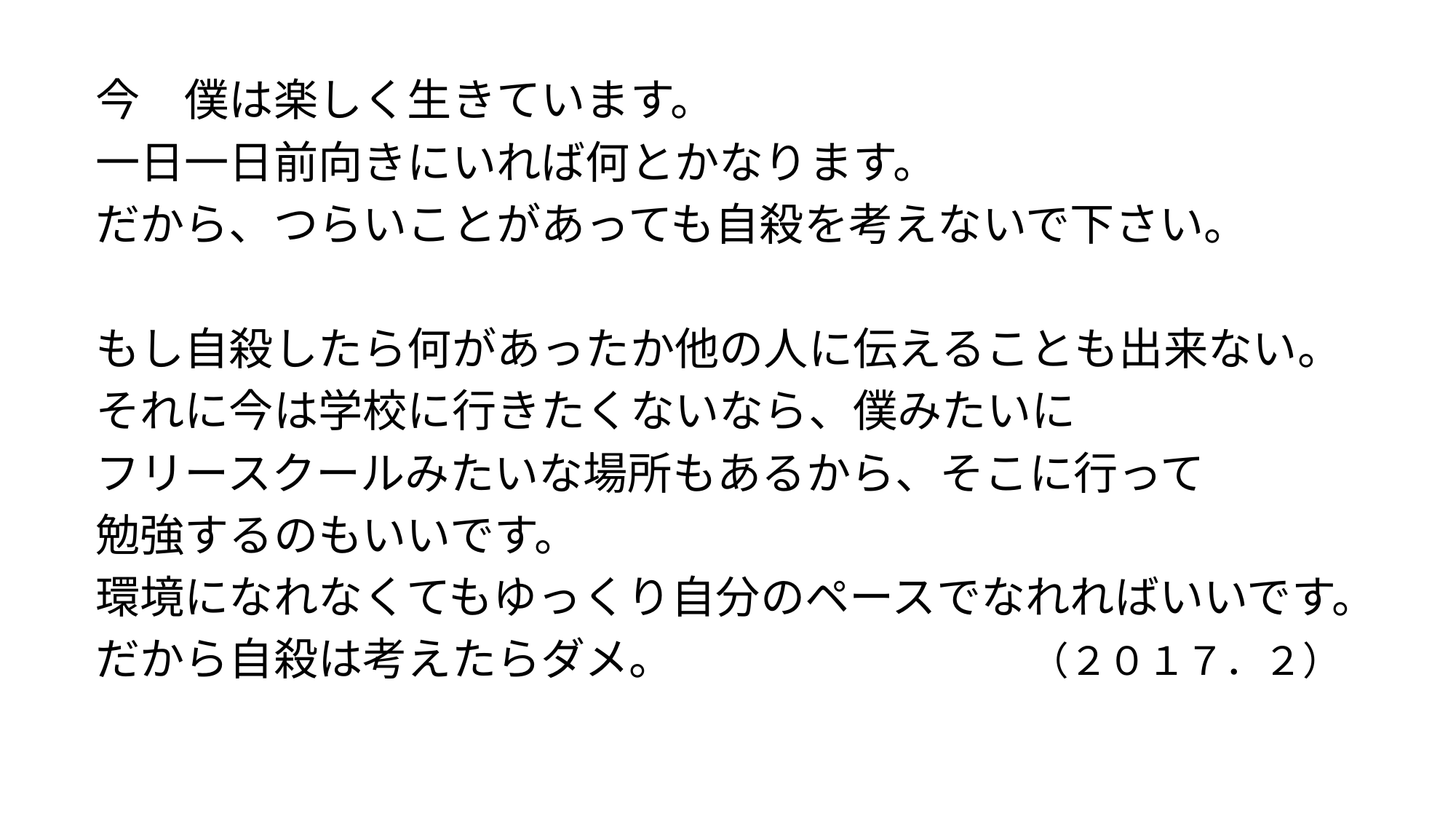

今　僕は楽しく生きています。
一日一日前向きにいれば何とかなります。
だから、つらいことがあっても自殺を考えないで下さい。

もし自殺したら何があったか他の人に伝えることも出来ない。
それに今は学校に行きたくないなら、僕みたいに
フリースクールみたいな場所もあるから、そこに行って
勉強するのもいいです。
環境になれなくてもゆっくり自分のペースでなれればいいです。
だから自殺は考えたらダメ。　　　　　　　　（２０１７．２）